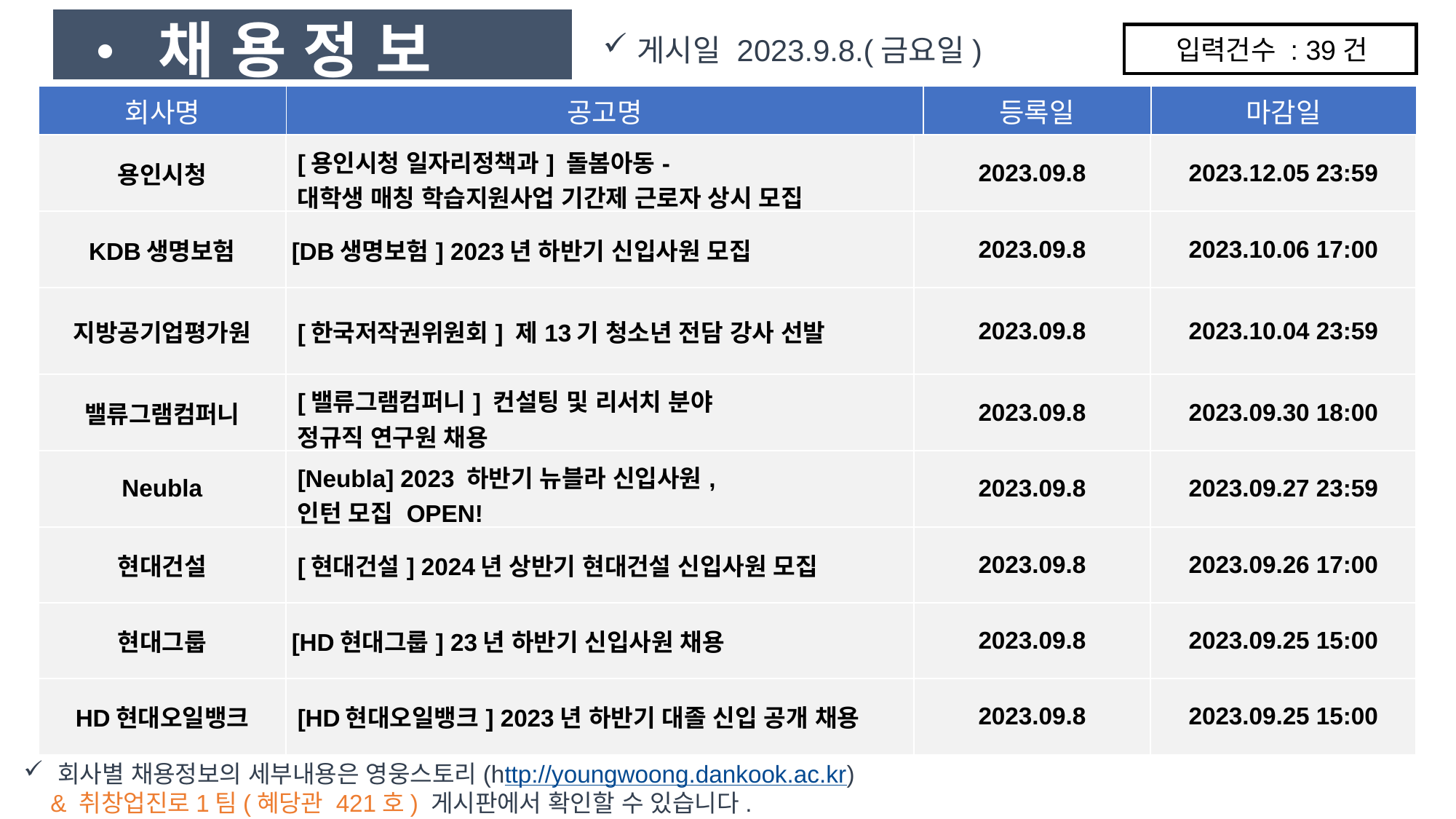

• 채 용 정 보

게시일 2023.9.8.(금요일)
입력건수 : 39건
| 회사명 | 공고명 | 등록일 | 마감일 |
| --- | --- | --- | --- |

| 용인시청 | [용인시청 일자리정책과] 돌봄아동- 대학생 매칭 학습지원사업 기간제 근로자 상시 모집 | 2023.09.8 | 2023.12.05 23:59 |
| --- | --- | --- | --- |
| KDB생명보험 | [DB생명보험] 2023년 하반기 신입사원 모집 | 2023.09.8 | 2023.10.06 17:00 |
| 지방공기업평가원 | [한국저작권위원회] 제13기 청소년 전담 강사 선발 | 2023.09.8 | 2023.10.04 23:59 |
| 밸류그램컴퍼니 | [밸류그램컴퍼니] 컨설팅 및 리서치 분야 정규직 연구원 채용 | 2023.09.8 | 2023.09.30 18:00 |
| Neubla | [Neubla] 2023 하반기 뉴블라 신입사원, 인턴 모집 OPEN! | 2023.09.8 | 2023.09.27 23:59 |
| 현대건설 | [현대건설] 2024년 상반기 현대건설 신입사원 모집 | 2023.09.8 | 2023.09.26 17:00 |
| 현대그룹 | [HD현대그룹] 23년 하반기 신입사원 채용 | 2023.09.8 | 2023.09.25 15:00 |
| HD현대오일뱅크 | [HD현대오일뱅크] 2023년 하반기 대졸 신입 공개 채용 | 2023.09.8 | 2023.09.25 15:00 |

회사별 채용정보의 세부내용은 영웅스토리(http://youngwoong.dankook.ac.kr)
    & 취창업진로1팀(혜당관 421호) 게시판에서 확인할 수 있습니다.